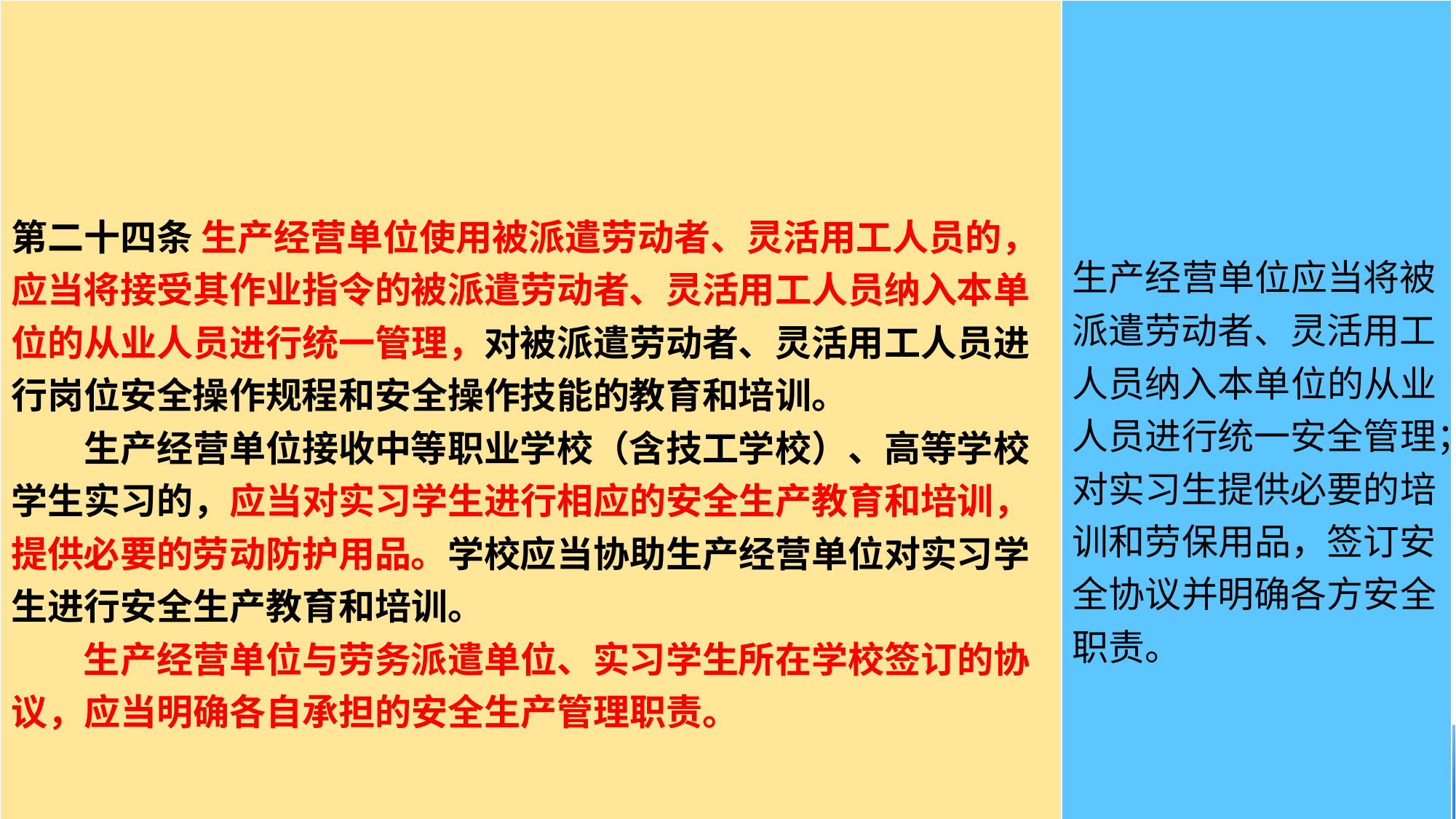

| 第二十四条 生产经营单位使用被派遣劳动者、灵活用工人员的，应当将接受其作业指令的被派遣劳动者、灵活用工人员纳入本单位的从业人员进行统一管理，对被派遣劳动者、灵活用工人员进行岗位安全操作规程和安全操作技能的教育和培训。 　　生产经营单位接收中等职业学校（含技工学校）、高等学校学生实习的，应当对实习学生进行相应的安全生产教育和培训，提供必要的劳动防护用品。学校应当协助生产经营单位对实习学生进行安全生产教育和培训。 　　生产经营单位与劳务派遣单位、实习学生所在学校签订的协议，应当明确各自承担的安全生产管理职责。 | 生产经营单位应当将被派遣劳动者、灵活用工人员纳入本单位的从业人员进行统一安全管理；对实习生提供必要的培训和劳保用品，签订安全协议并明确各方安全职责。 |
| --- | --- |
#